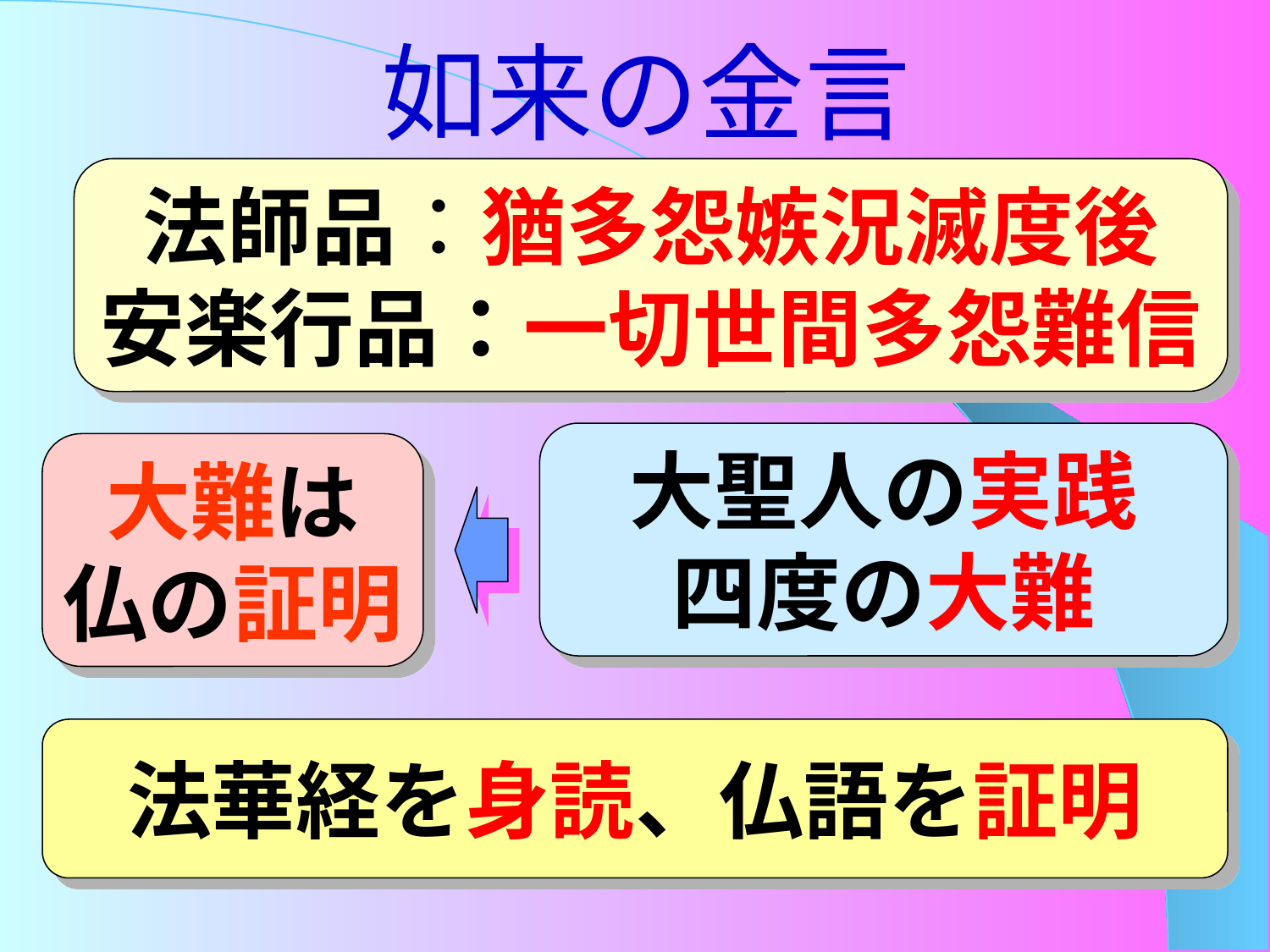

# 如来の金言
法師品：猶多怨嫉況滅度後
安楽行品：一切世間多怨難信
大聖人の実践
四度の大難
大難は
仏の証明

法華経を身読、仏語を証明